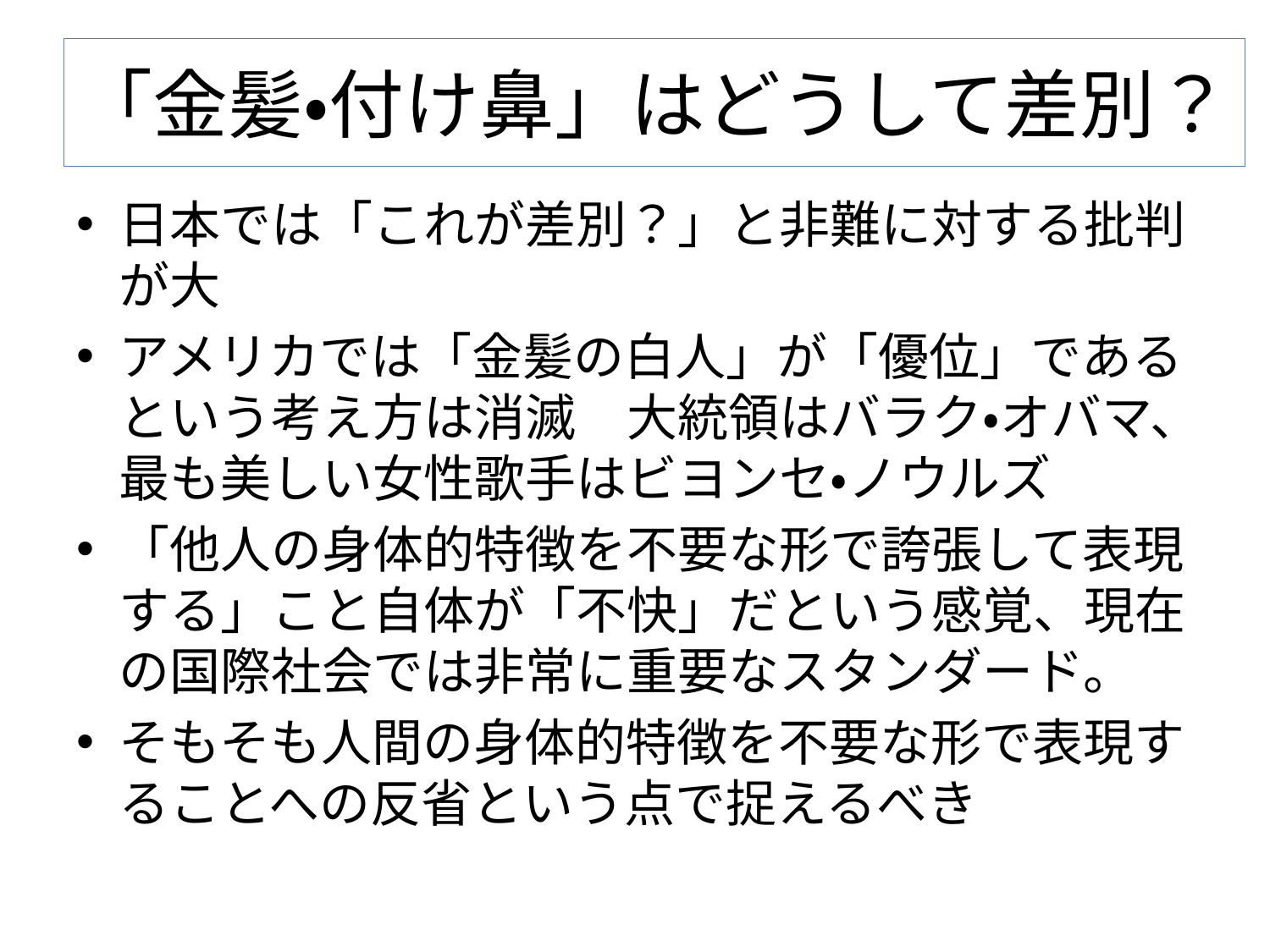

# 「金髪・付け鼻」はどうして差別？
日本では「これが差別？」と非難に対する批判が大
アメリカでは「金髪の白人」が「優位」であるという考え方は消滅　大統領はバラク・オバマ、最も美しい女性歌手はビヨンセ・ノウルズ
「他人の身体的特徴を不要な形で誇張して表現する」こと自体が「不快」だという感覚、現在の国際社会では非常に重要なスタンダード。
そもそも人間の身体的特徴を不要な形で表現することへの反省という点で捉えるべき